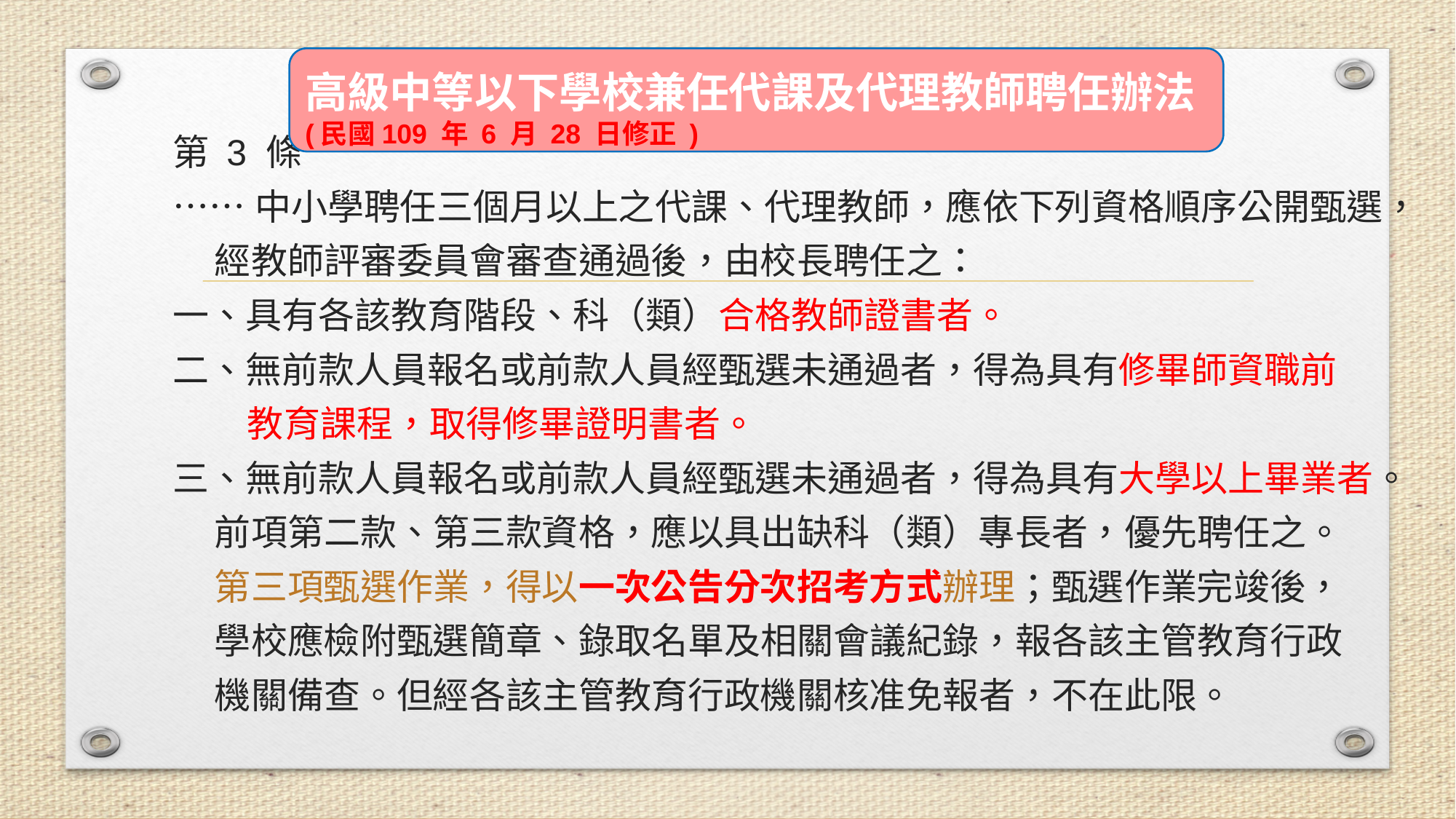

高級中等以下學校兼任代課及代理教師聘任辦法(民國109 年 6 月 28 日修正 )

第 3 條
……中小學聘任三個月以上之代課、代理教師，應依下列資格順序公開甄選，
    經教師評審委員會審查通過後，由校長聘任之：
一、具有各該教育階段、科（類）合格教師證書者。
二、無前款人員報名或前款人員經甄選未通過者，得為具有修畢師資職前
        教育課程，取得修畢證明書者。
三、無前款人員報名或前款人員經甄選未通過者，得為具有大學以上畢業者。
    前項第二款、第三款資格，應以具出缺科（類）專長者，優先聘任之。
    第三項甄選作業，得以一次公告分次招考方式辦理；甄選作業完竣後，
    學校應檢附甄選簡章、錄取名單及相關會議紀錄，報各該主管教育行政
    機關備查。但經各該主管教育行政機關核准免報者，不在此限。